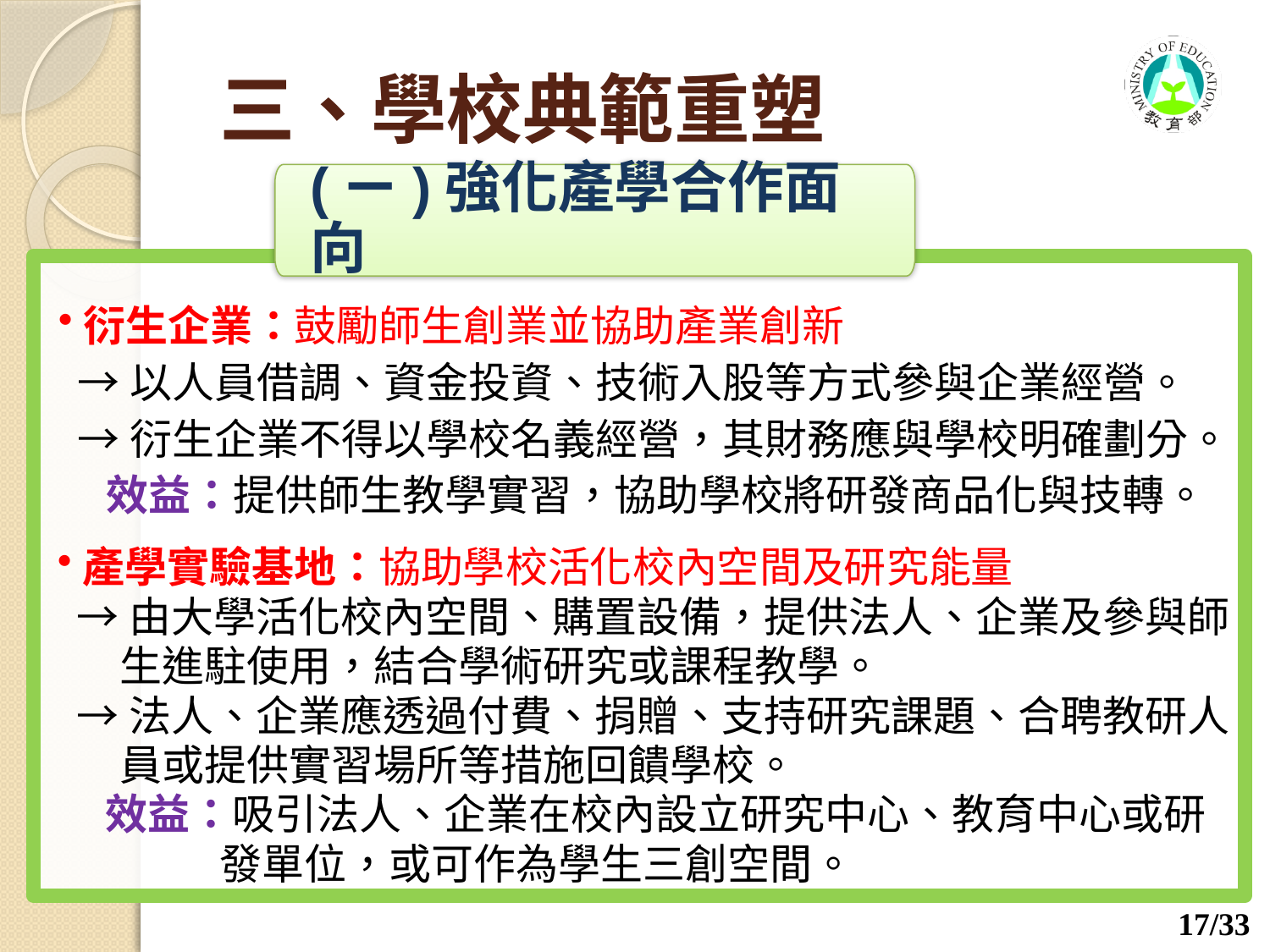

三、學校典範重塑
(ㄧ)強化產學合作面向
衍生企業：鼓勵師生創業並協助產業創新
  →以人員借調、資金投資、技術入股等方式參與企業經營。
  →衍生企業不得以學校名義經營，其財務應與學校明確劃分。
    效益：提供師生教學實習，協助學校將研發商品化與技轉。
產學實驗基地：協助學校活化校內空間及研究能量
  →由大學活化校內空間、購置設備，提供法人、企業及參與師生進駐使用，結合學術研究或課程教學。
  →法人、企業應透過付費、捐贈、支持研究課題、合聘教研人員或提供實習場所等措施回饋學校。
    效益：吸引法人、企業在校內設立研究中心、教育中心或研發單位，或可作為學生三創空間。